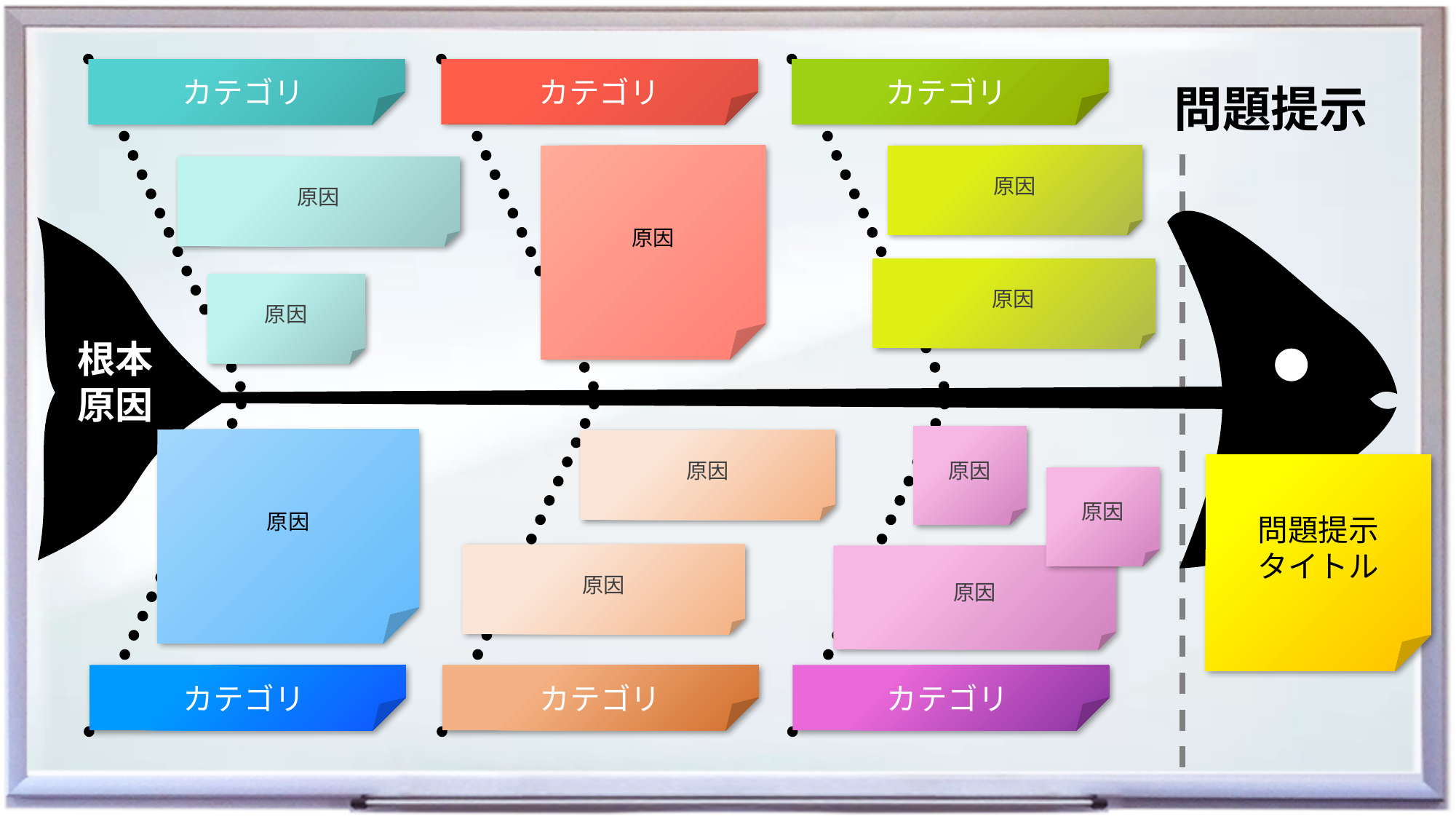

カテゴリ
カテゴリ
カテゴリ
問題提示
原因
原因
原因

原因

原因
根本原因

原因
原因
原因
問題提示
タイトル
原因
原因
原因
カテゴリ
カテゴリ
カテゴリ